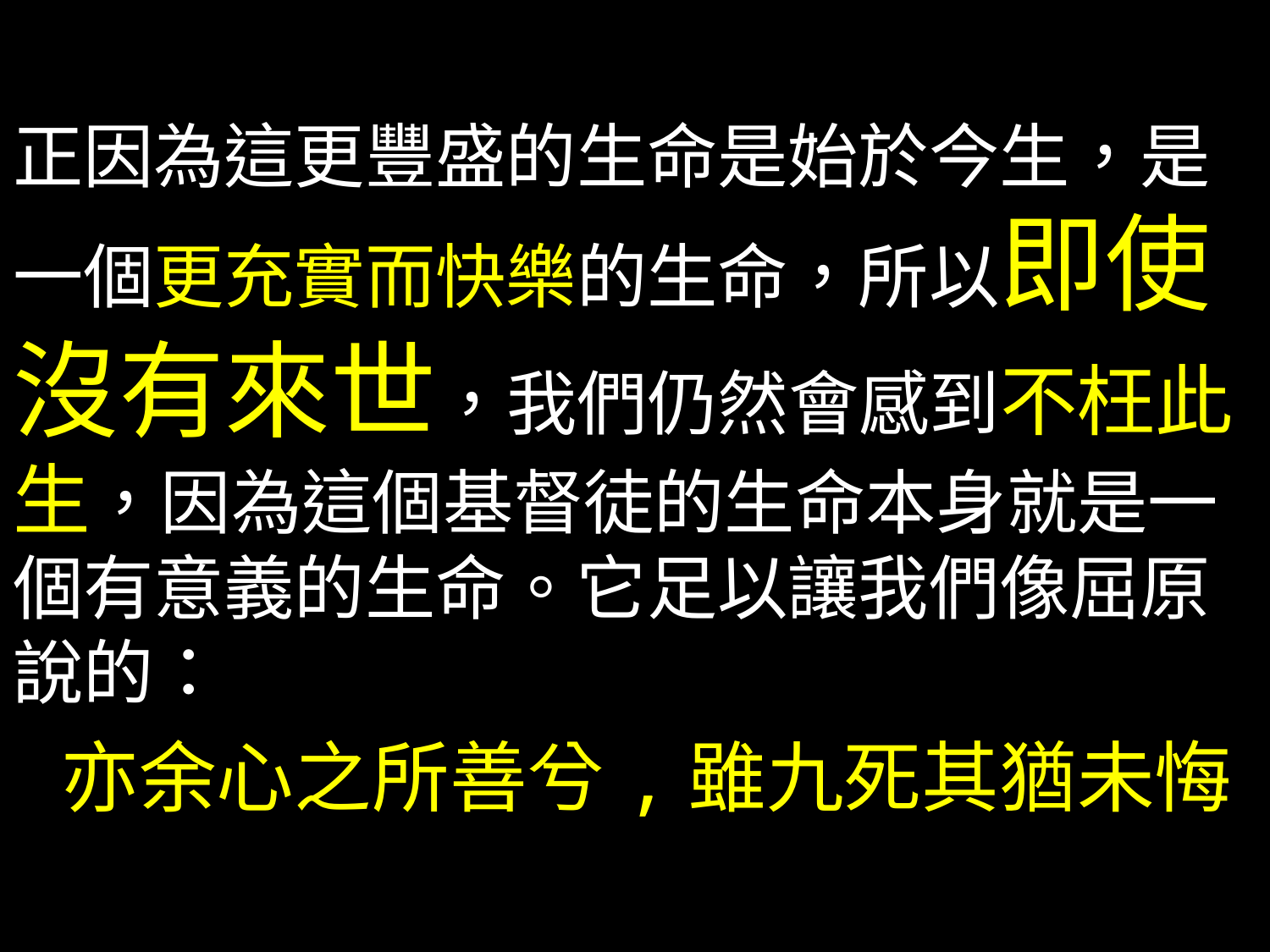

正因為這更豐盛的生命是始於今生，是一個更充實而快樂的生命，所以即使沒有來世，我們仍然會感到不枉此生，因為這個基督徒的生命本身就是一個有意義的生命。它足以讓我們像屈原說的：
  亦余心之所善兮,雖九死其猶未悔